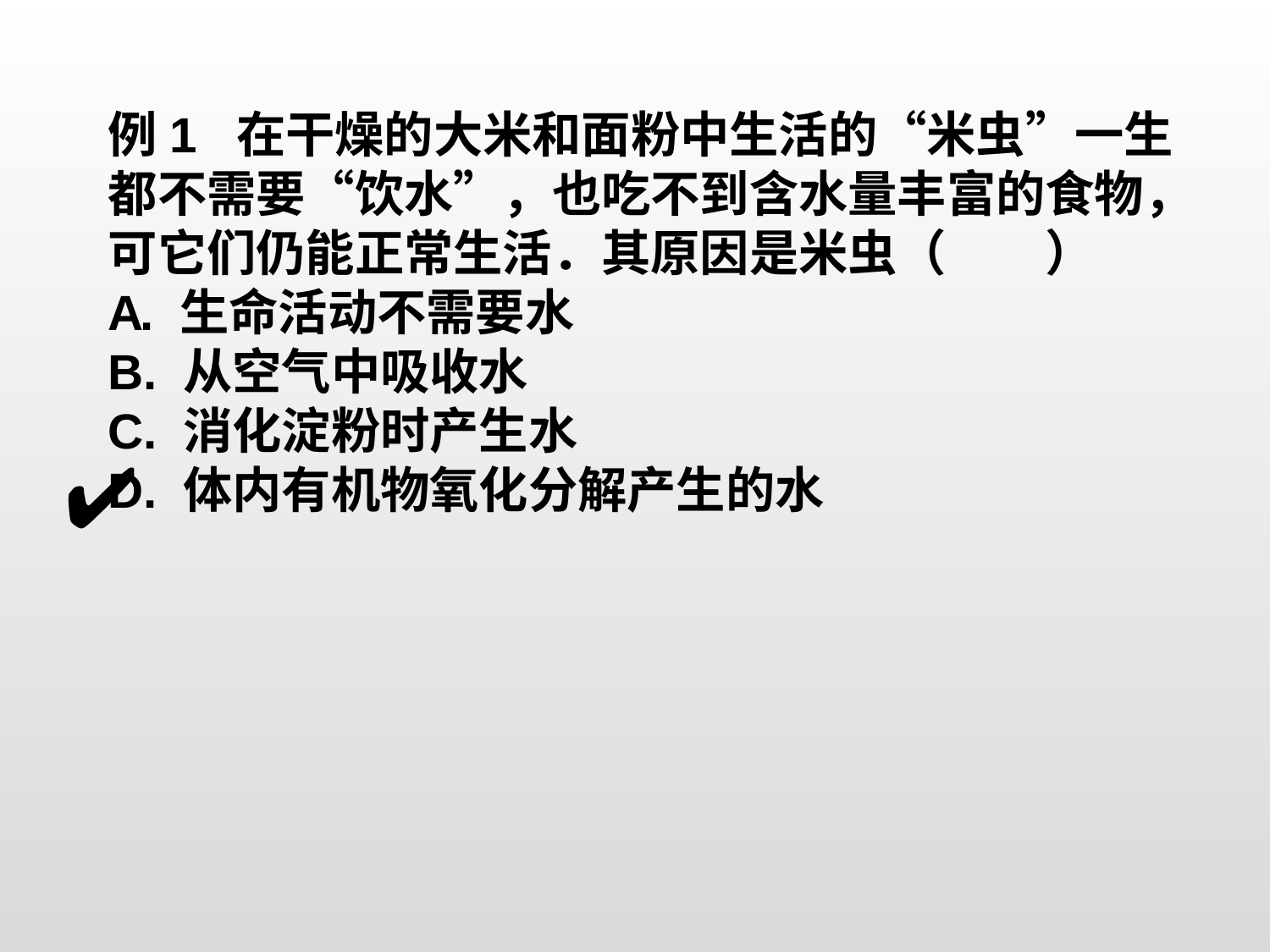

例1  在干燥的大米和面粉中生活的“米虫”一生都不需要“饮水”，也吃不到含水量丰富的食物，可它们仍能正常生活．其原因是米虫（　　）
生命活动不需要水
B. 从空气中吸收水
C. 消化淀粉时产生水
D. 体内有机物氧化分解产生的水
 ✔